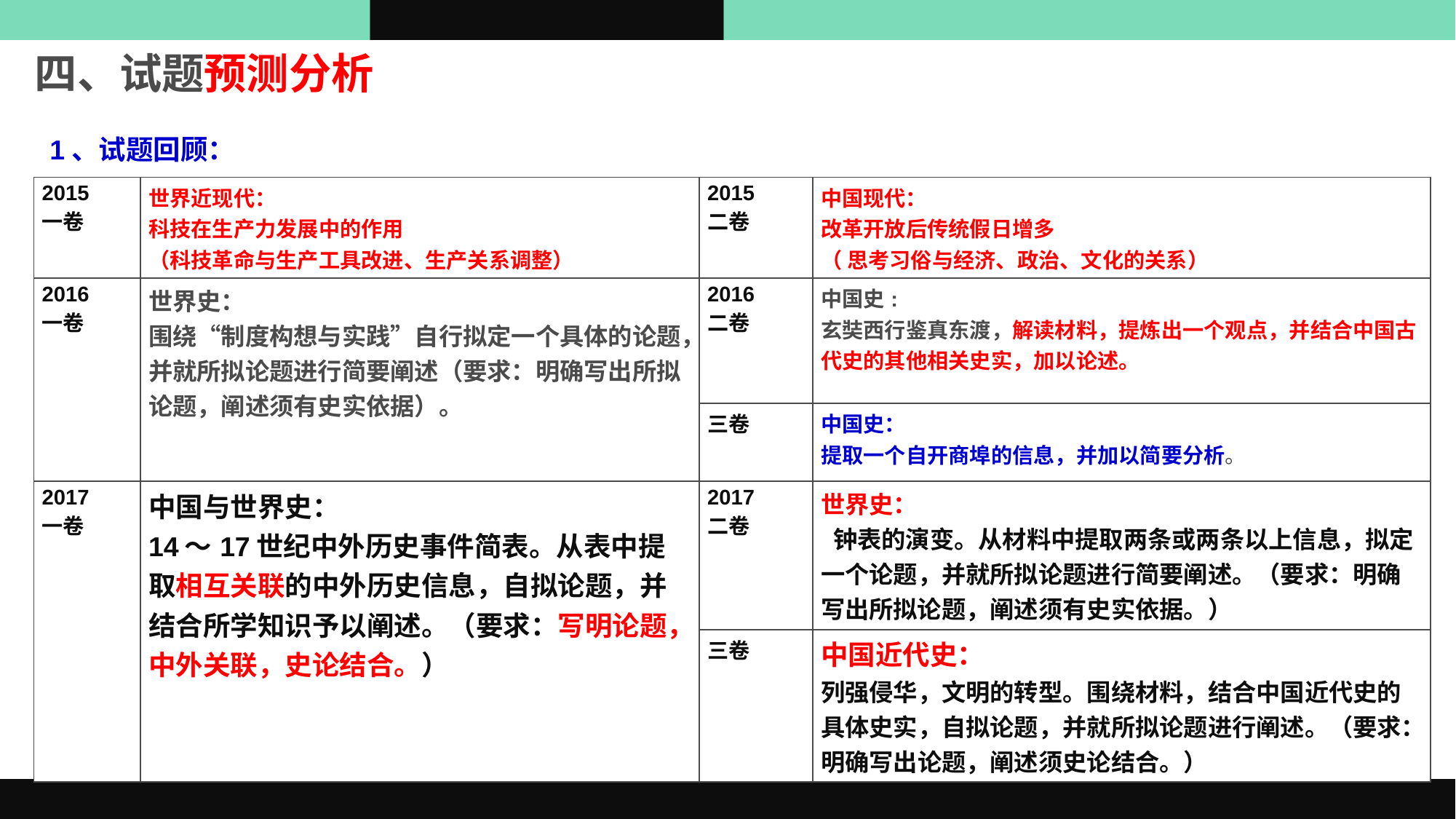

四、试题预测分析
 1、试题回顾：

| 2015 一卷 | 世界近现代： 科技在生产力发展中的作用 （科技革命与生产工具改进、生产关系调整） | 2015 二卷 | 中国现代： 改革开放后传统假日增多 （ 思考习俗与经济、政治、文化的关系） |
| --- | --- | --- | --- |
| 2016 一卷 | 世界史： 围绕“制度构想与实践”自行拟定一个具体的论题，并就所拟论题进行简要阐述（要求：明确写出所拟论题，阐述须有史实依据）。 | 2016 二卷 | 中国史: 玄奘西行鉴真东渡，解读材料，提炼出一个观点，并结合中国古代史的其他相关史实，加以论述。 |
|  |  | 三卷 | 中国史： 提取一个自开商埠的信息，并加以简要分析。 |
| 2017 一卷 | 中国与世界史： 14～17世纪中外历史事件简表。从表中提取相互关联的中外历史信息，自拟论题，并结合所学知识予以阐述。（要求：写明论题，中外关联，史论结合。） | 2017 二卷 | 世界史： 钟表的演变。从材料中提取两条或两条以上信息，拟定一个论题，并就所拟论题进行简要阐述。（要求：明确写出所拟论题，阐述须有史实依据。） |
|  |  | 三卷 | 中国近代史： 列强侵华，文明的转型。围绕材料，结合中国近代史的具体史实，自拟论题，并就所拟论题进行阐述。（要求：明确写出论题，阐述须史论结合。） |